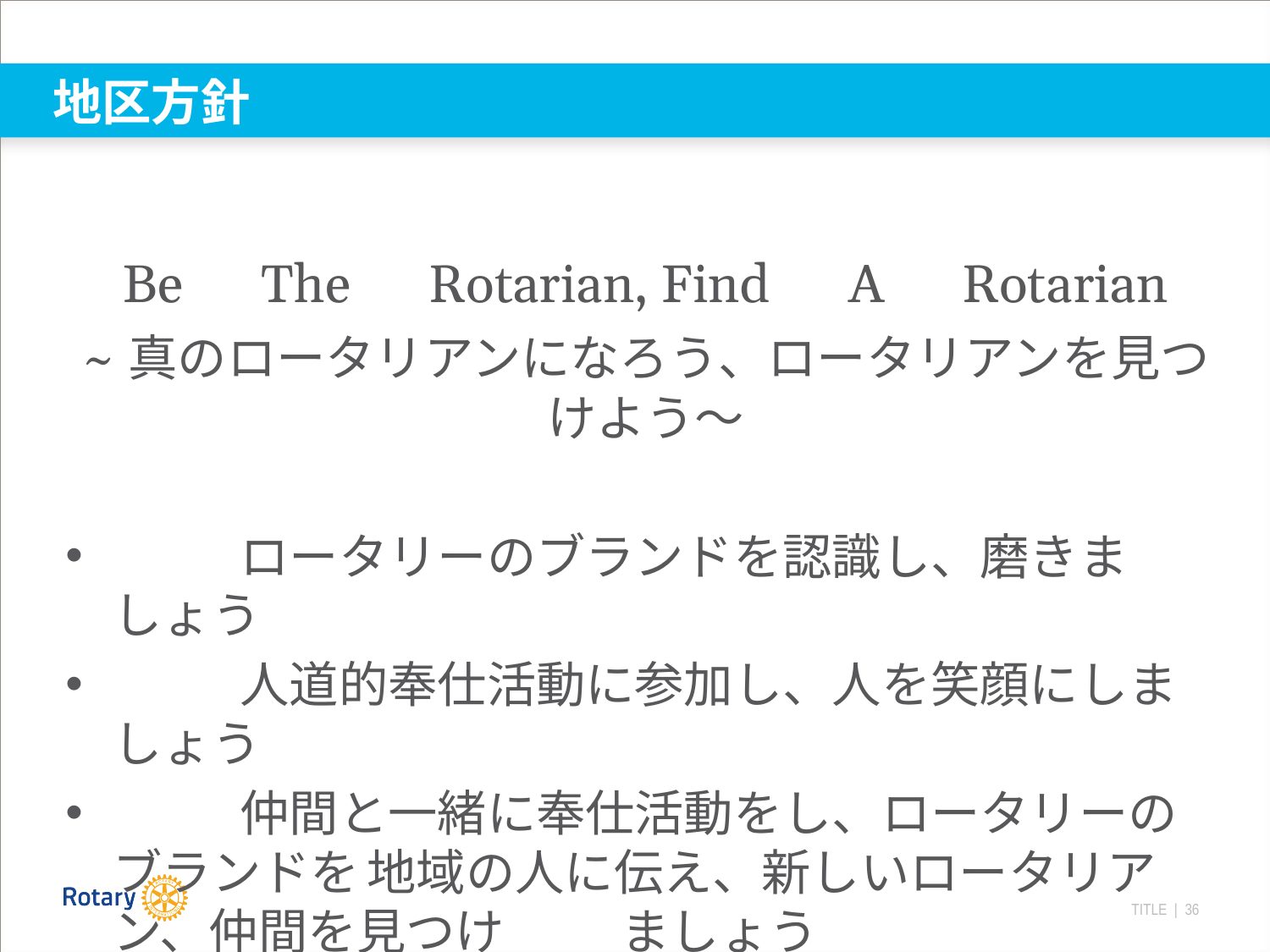

# 地区方針

Be　The　Rotarian, Find　A　Rotarian
~真のロータリアンになろう、ロータリアンを見つけよう～

	ロータリーのブランドを認識し、磨きましょう
	人道的奉仕活動に参加し、人を笑顔にしましょう
	仲間と一緒に奉仕活動をし、ロータリーのブランドを	地域の人に伝え、新しいロータリアン、仲間を見つけ	ましょう